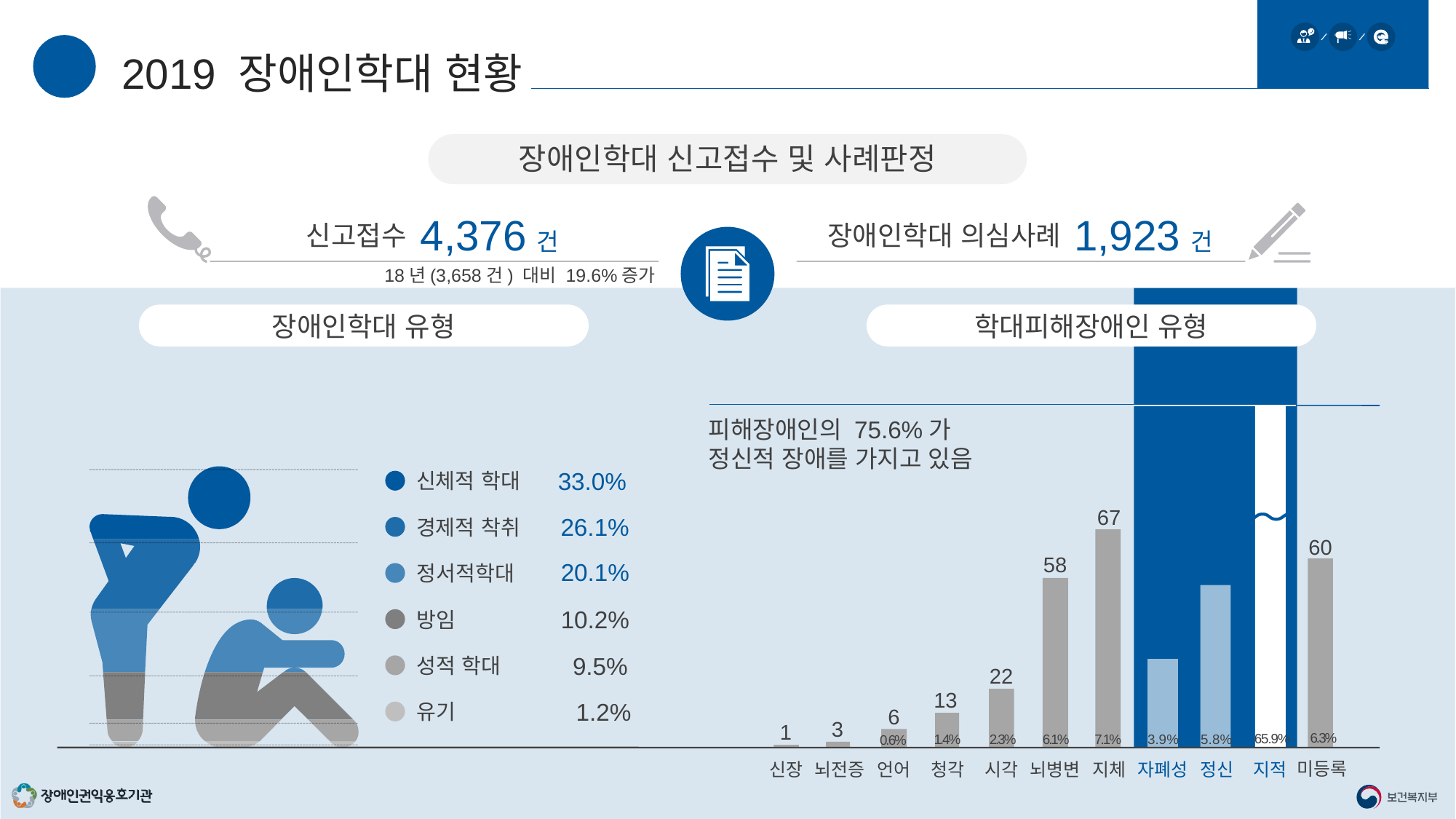

03
2019 장애인학대 현황

장애인학대 신고접수 및 사례판정

4,376건
신고접수
1,923건
장애인학대 의심사례

18년(3,658건) 대비 19.6%증가

장애인학대 유형
학대피해장애인 유형
623

65.9%
지적
피해장애인의 75.6%가
정신적 장애를 가지고 있음

33.0%
신체적 학대

26.1%
경제적 착취

20.1%
정서적학대

10.2%
방임

9.5%
성적 학대

1.2%
유기

67

60
58

55

37

3.9%
22
13

6
3

1

6.3%
7.1%
5.8%
2.3%
1.4%
6.1%
0.6%
미등록
신장
뇌전증
언어
청각
시각
뇌병변
지체
자폐성
정신